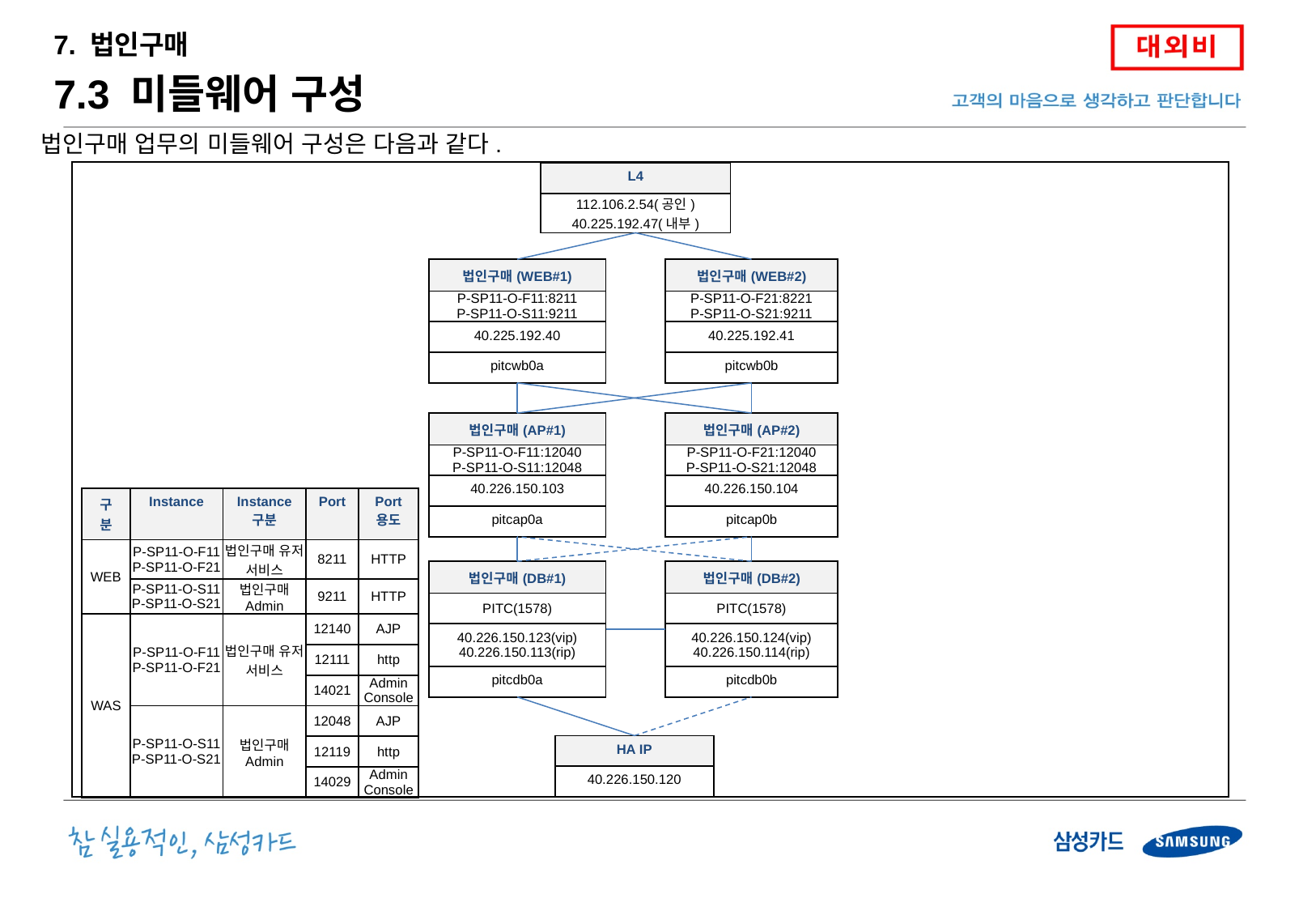

7. 법인구매
7.3 미들웨어 구성
법인구매 업무의 미들웨어 구성은 다음과 같다.

| L4 |
| --- |
| 112.106.2.54(공인) 40.225.192.47(내부) |
| 법인구매(WEB#1) |
| --- |
| P-SP11-O-F11:8211 P-SP11-O-S11:9211 |
| 40.225.192.40 |
| pitcwb0a |
| 법인구매(WEB#2) |
| --- |
| P-SP11-O-F21:8221 P-SP11-O-S21:9211 |
| 40.225.192.41 |
| pitcwb0b |
| 법인구매(AP#1) |
| --- |
| P-SP11-O-F11:12040 P-SP11-O-S11:12048 |
| 40.226.150.103 |
| pitcap0a |
| 법인구매(AP#2) |
| --- |
| P-SP11-O-F21:12040 P-SP11-O-S21:12048 |
| 40.226.150.104 |
| pitcap0b |
| 구분 | Instance | Instance 구분 | Port | Port 용도 |
| --- | --- | --- | --- | --- |
| WEB | P-SP11-O-F11 P-SP11-O-F21 | 법인구매 유저 서비스 | 8211 | HTTP |
|  | P-SP11-O-S11 P-SP11-O-S21 | 법인구매 Admin | 9211 | HTTP |
| WAS | P-SP11-O-F11 P-SP11-O-F21 | 법인구매 유저 서비스 | 12140 | AJP |
|  |  |  | 12111 | http |
|  |  |  | 14021 | Admin Console |
|  | P-SP11-O-S11 P-SP11-O-S21 | 법인구매 Admin | 12048 | AJP |
|  |  |  | 12119 | http |
|  |  |  | 14029 | Admin Console |
| 법인구매(DB#1) |
| --- |
| PITC(1578) |
| 40.226.150.123(vip) 40.226.150.113(rip) |
| pitcdb0a |
| 법인구매(DB#2) |
| --- |
| PITC(1578) |
| 40.226.150.124(vip) 40.226.150.114(rip) |
| pitcdb0b |
| HA IP |
| --- |
| 40.226.150.120 |